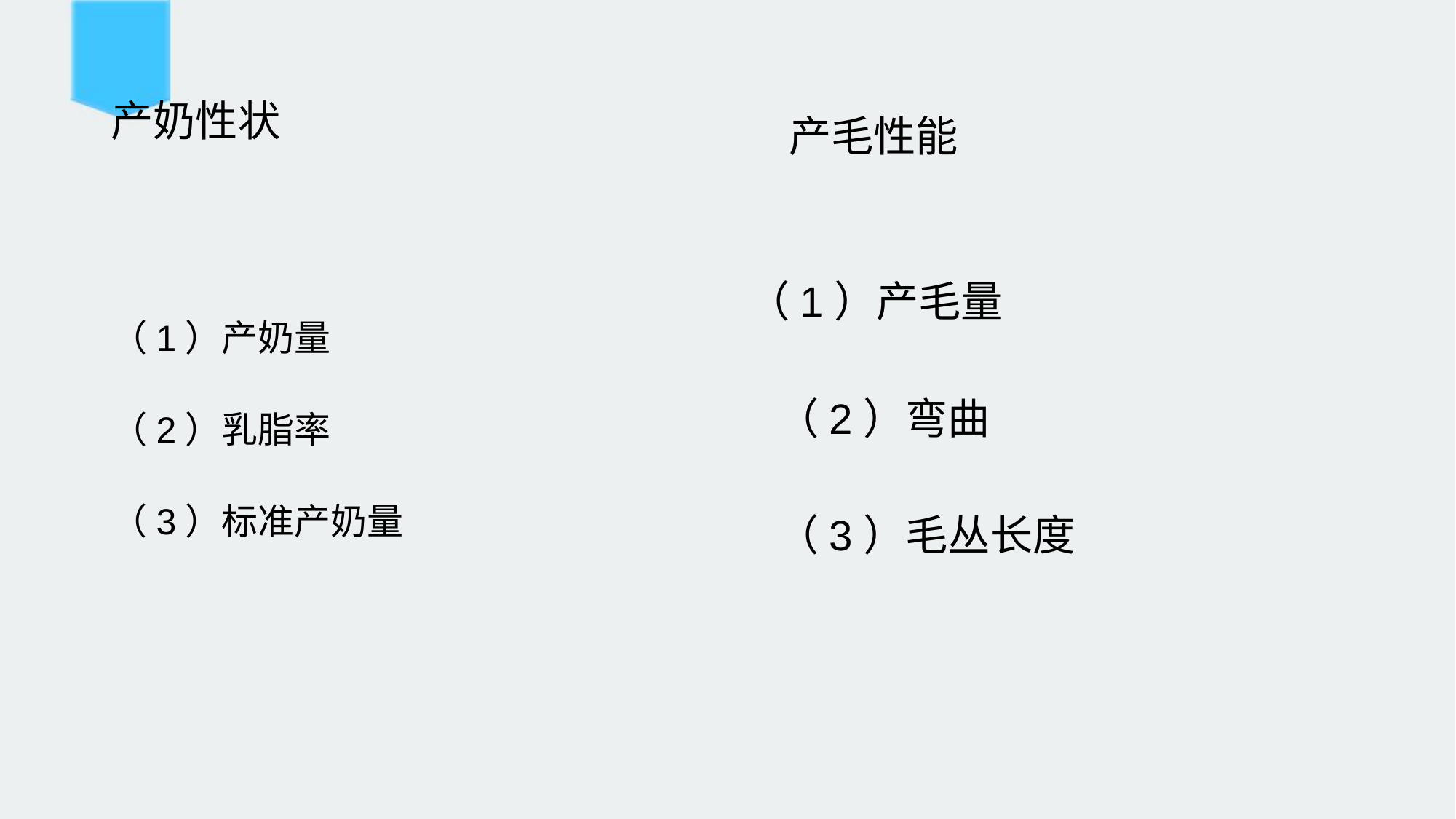

# 产奶性状
产毛性能

（1）产奶量
（2）乳脂率
（3）标准产奶量
（1）产毛量
  （2）弯曲
  （3）毛丛长度